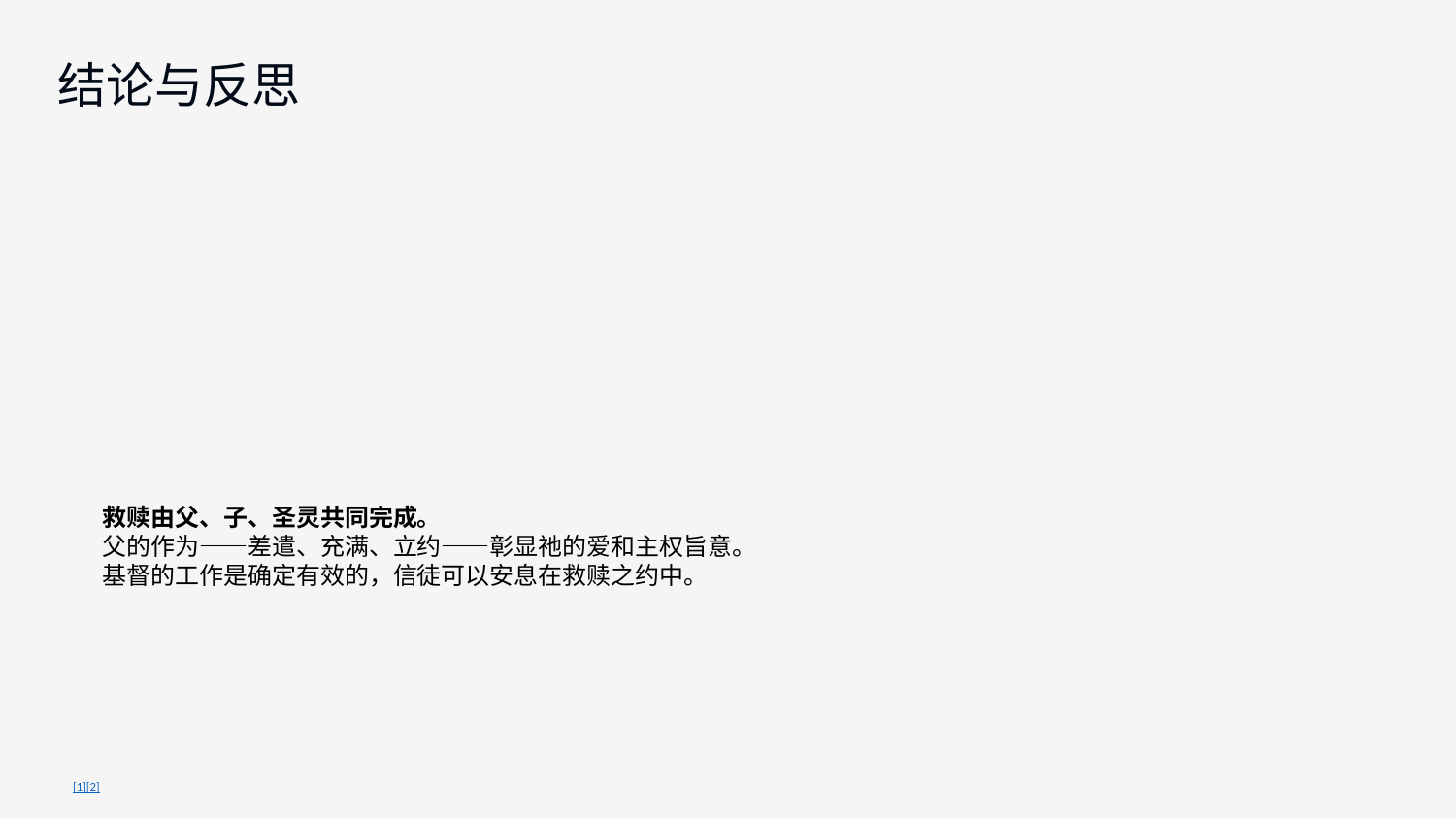

结论与反思
救赎由父、子、圣灵共同完成。
父的作为——差遣、充满、立约——彰显祂的爱和主权旨意。
基督的工作是确定有效的，信徒可以安息在救赎之约中。
[1][2]